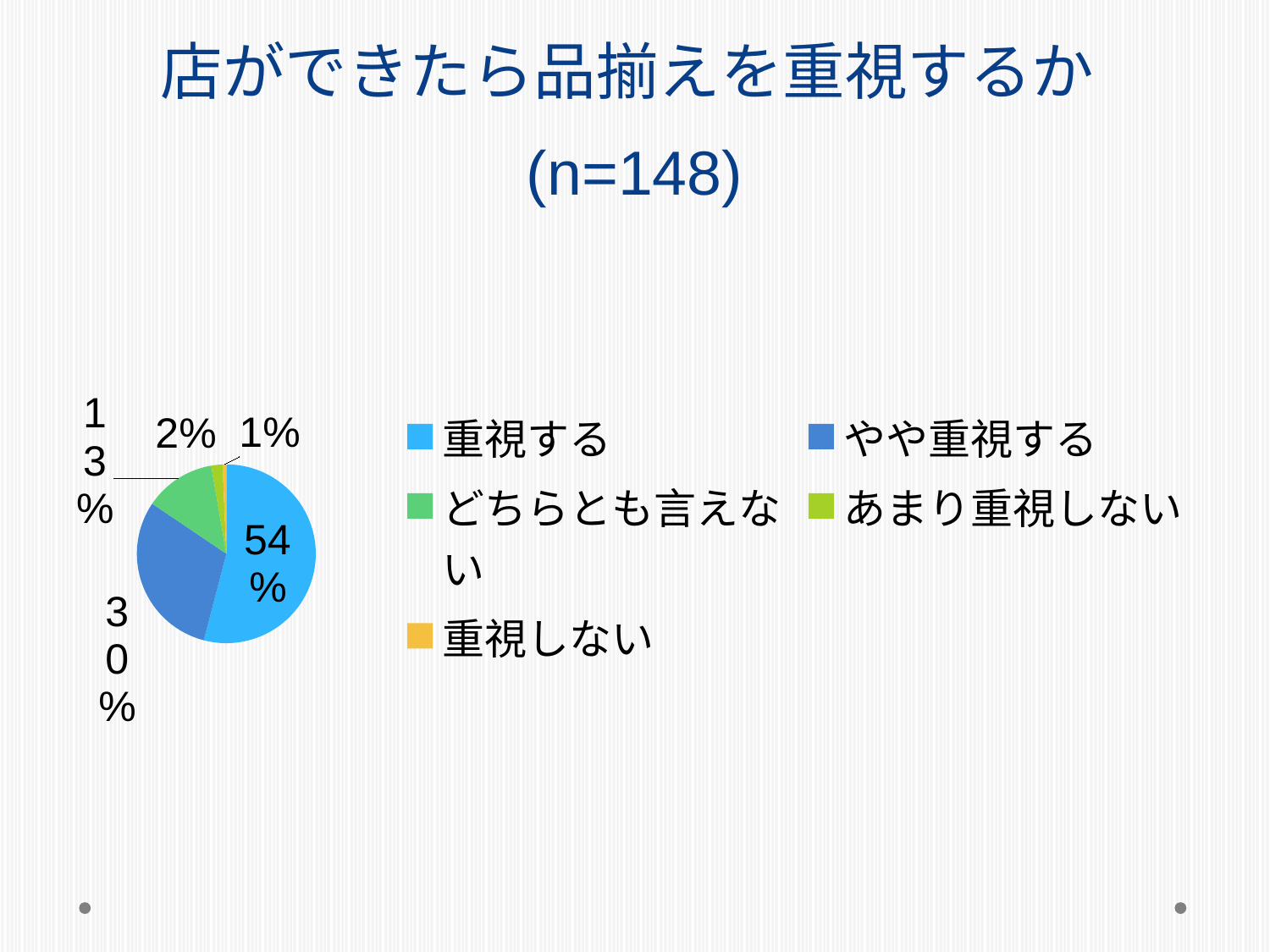

# 店ができたら品揃えを重視するか(n=148)

### Chart

| Category | 品揃え |
|---|---|
| 重視する | 80.0 |
| やや重視する | 45.0 |
| どちらとも言えない | 19.0 |
| あまり重視しない | 3.0 |
| 重視しない | 1.0 |